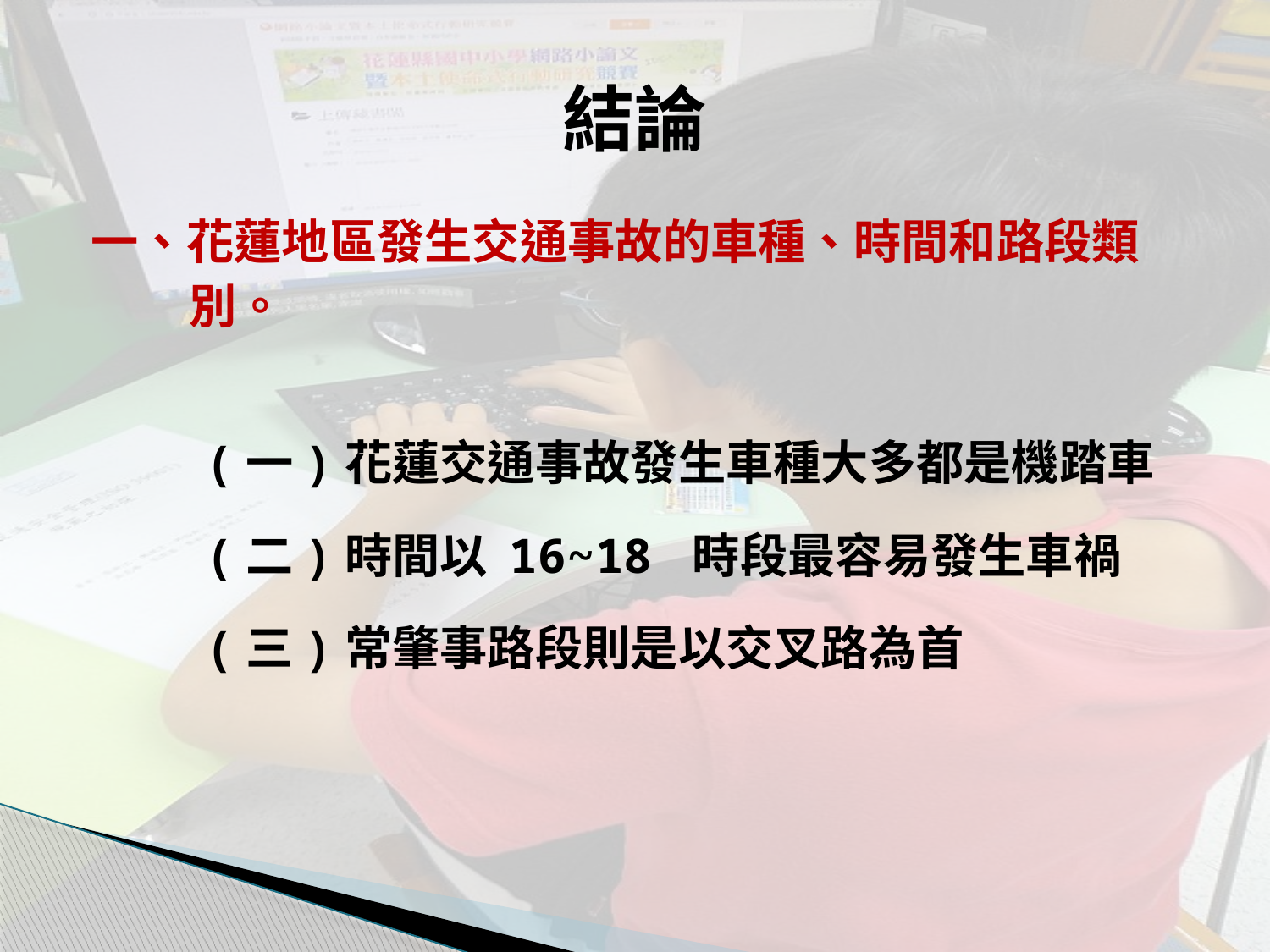

# 結論
一、花蓮地區發生交通事故的車種、時間和路段類
        別。

    (一)花蓮交通事故發生車種大多都是機踏車
    (二)時間以 16~18 時段最容易發生車禍
    (三)常肇事路段則是以交叉路為首